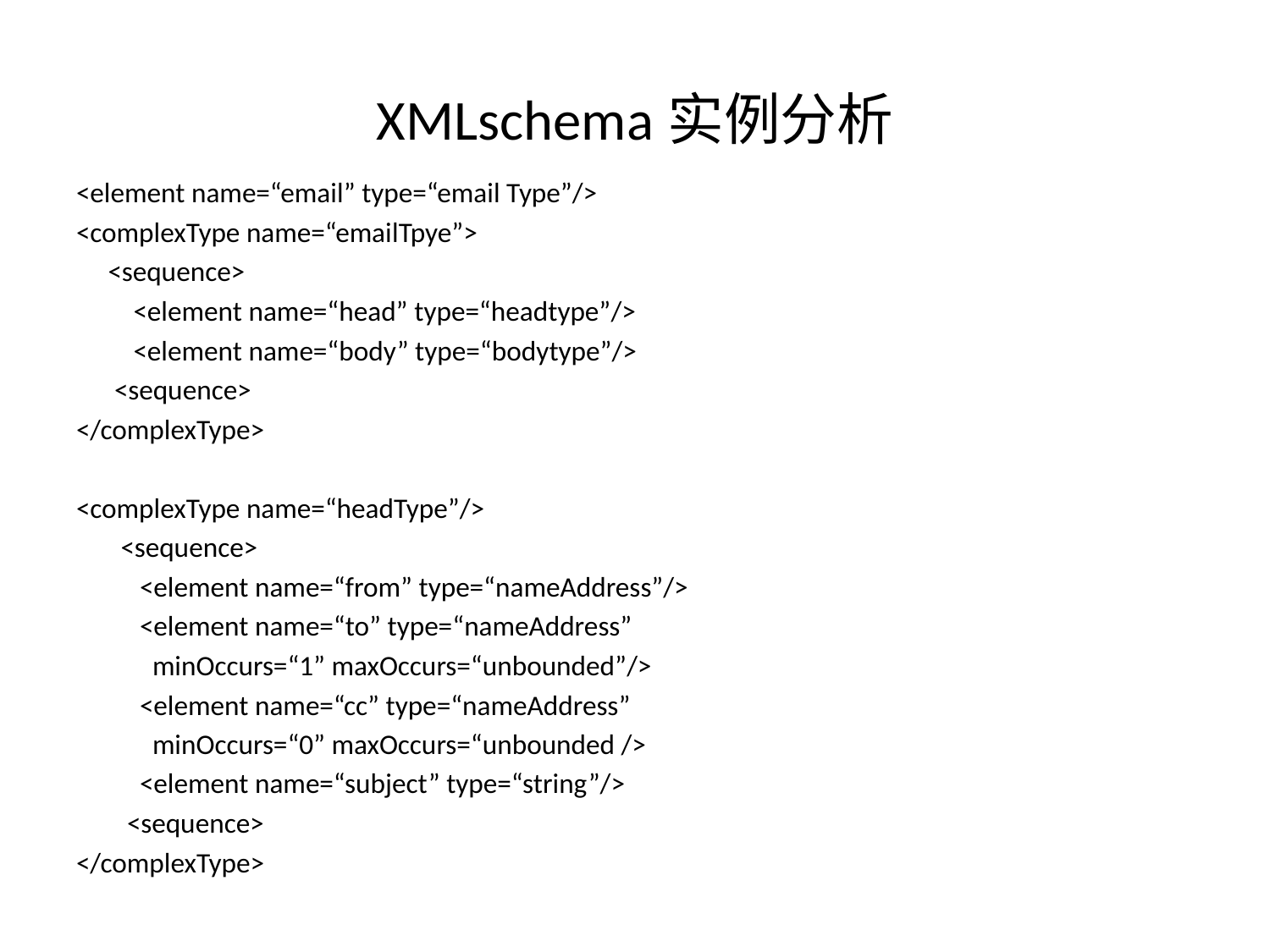

# XMLschema实例分析
<element name=“email” type=“email Type”/>
<complexType name=“emailTpye”>
     <sequence>
         <element name=“head” type=“headtype”/>
         <element name=“body” type=“bodytype”/>
      <sequence>
</complexType>

<complexType name=“headType”/>
       <sequence>
          <element name=“from” type=“nameAddress”/>
          <element name=“to” type=“nameAddress”
            minOccurs=“1” maxOccurs=“unbounded”/>
          <element name=“cc” type=“nameAddress”
            minOccurs=“0” maxOccurs=“unbounded />
          <element name=“subject” type=“string”/>
        <sequence>
</complexType>